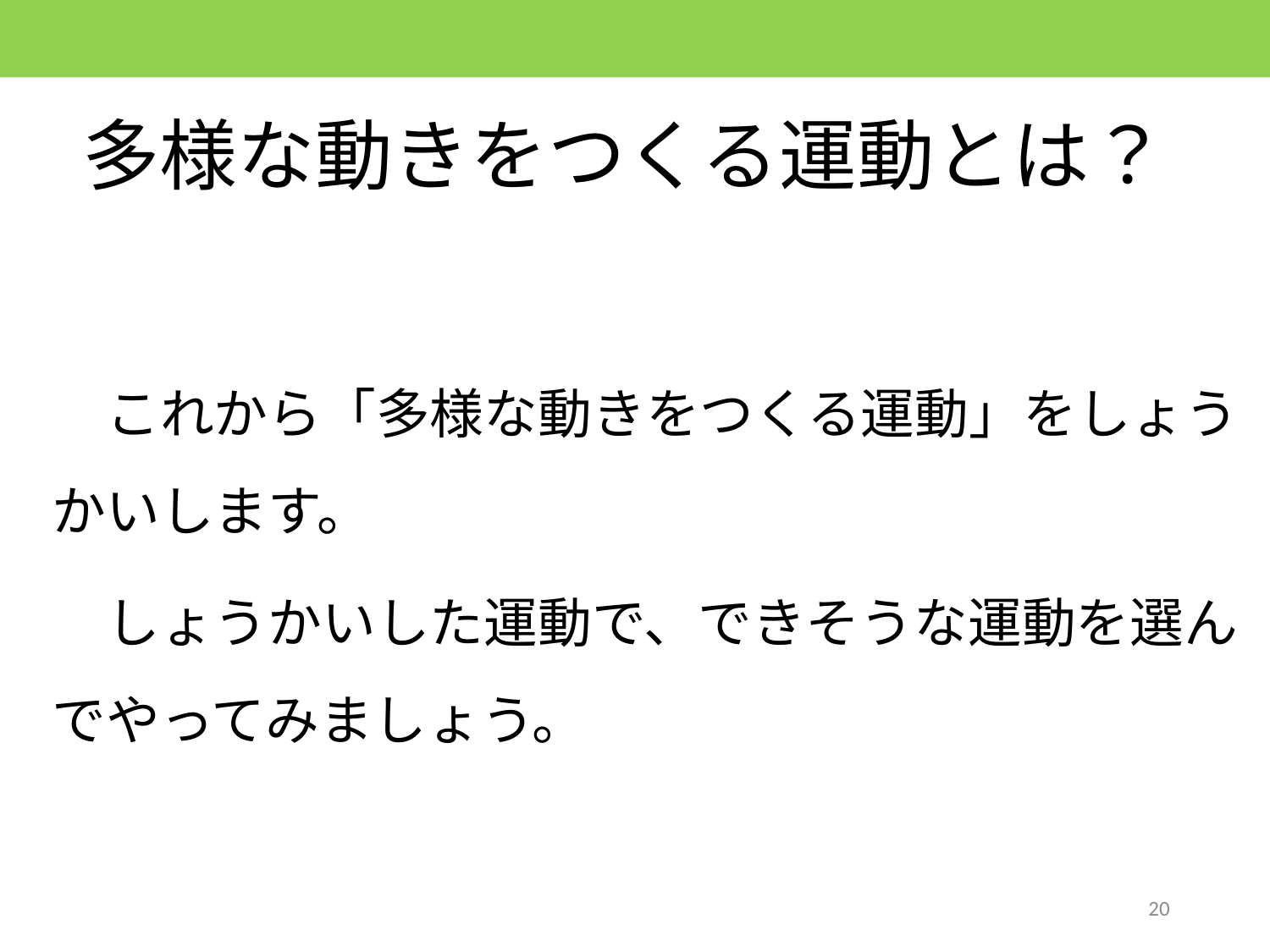

# 多様な動きをつくる運動とは？
　これから「多様な動きをつくる運動」をしょうかいします。
　しょうかいした運動で、できそうな運動を選んでやってみましょう。

20